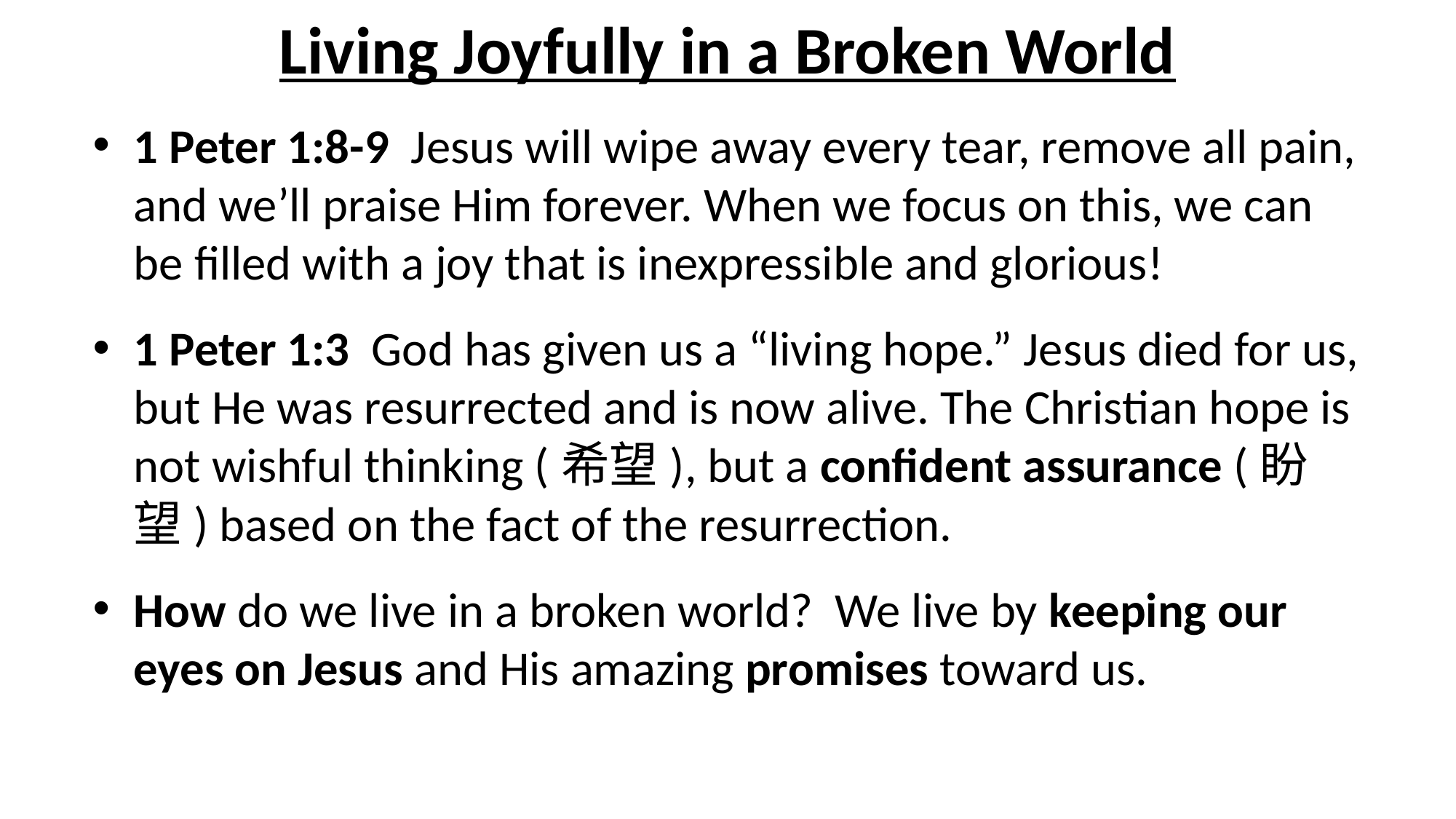

# Living Joyfully in a Broken World
1 Peter 1:8-9  Jesus will wipe away every tear, remove all pain, and we’ll praise Him forever. When we focus on this, we can be filled with a joy that is inexpressible and glorious!
1 Peter 1:3  God has given us a “living hope.” Jesus died for us, but He was resurrected and is now alive. The Christian hope is not wishful thinking (希望), but a confident assurance (盼望) based on the fact of the resurrection.
How do we live in a broken world?  We live by keeping our eyes on Jesus and His amazing promises toward us.